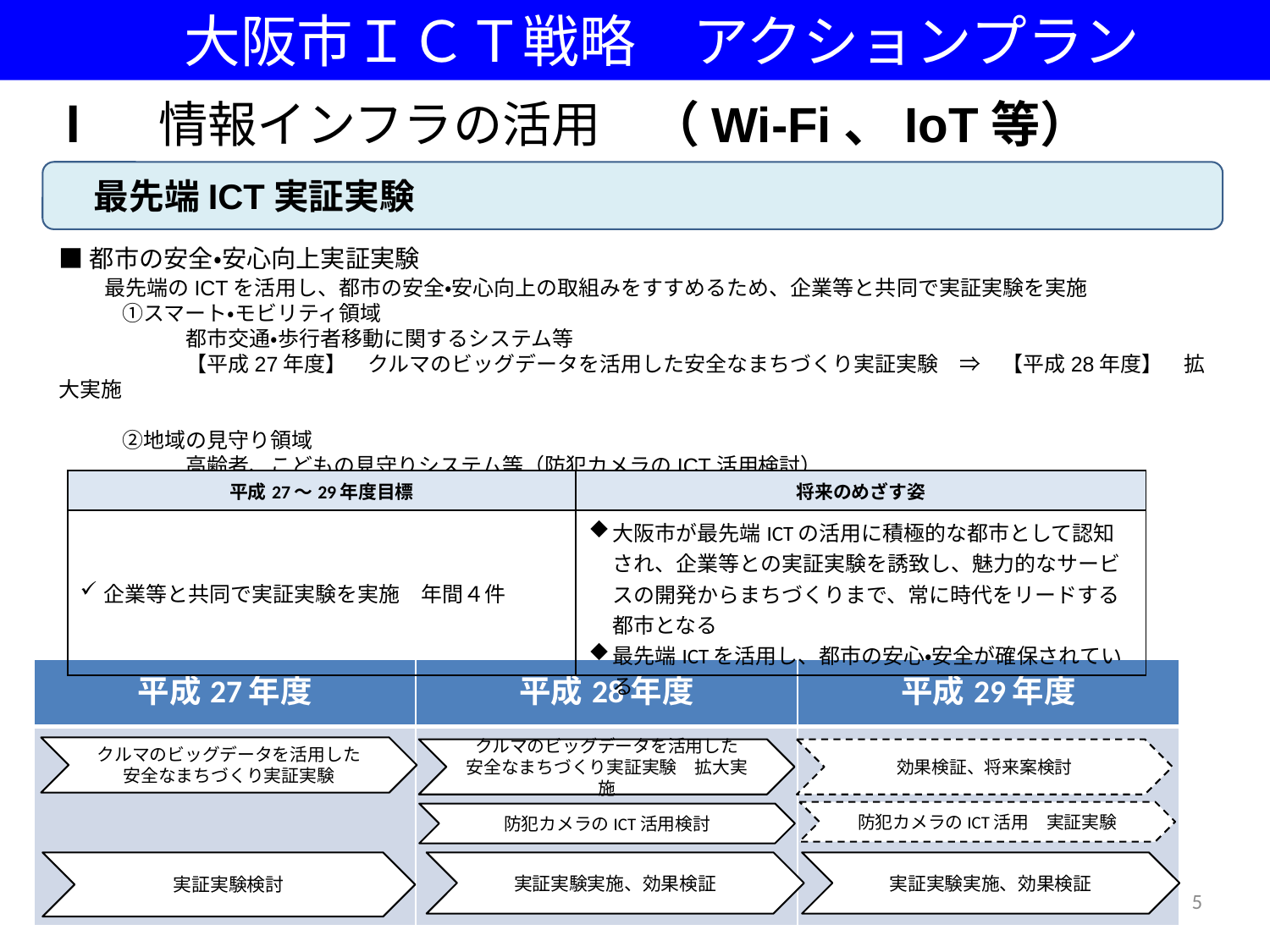

大阪市ＩＣＴ戦略　アクションプラン
Ⅰ　情報インフラの活用　（Wi-Fi、IoT等）
　最先端ICT実証実験
■都市の安全・安心向上実証実験
　　最先端のICTを活用し、都市の安全・安心向上の取組みをすすめるため、企業等と共同で実証実験を実施
　　　①スマート・モビリティ領域
　　　　　　都市交通・歩行者移動に関するシステム等
　　　　　　【平成27年度】　クルマのビッグデータを活用した安全なまちづくり実証実験　⇒　【平成28年度】　拡大実施

　　　②地域の見守り領域
　　　　　　高齢者、こどもの見守りシステム等（防犯カメラのICT活用検討）
| 平成27～29年度目標 | 将来のめざす姿 |
| --- | --- |
| 企業等と共同で実証実験を実施　年間４件 | 大阪市が最先端ICTの活用に積極的な都市として認知され、企業等との実証実験を誘致し、魅力的なサービスの開発からまちづくりまで、常に時代をリードする都市となる 最先端ICTを活用し、都市の安心・安全が確保されている |
| 平成27年度 | 平成28年度 | 平成29年度 |
| --- | --- | --- |
|  |  |  |
クルマのビッグデータを活用した
安全なまちづくり実証実験
クルマのビッグデータを活用した
安全なまちづくり実証実験　拡大実施
効果検証、将来案検討
防犯カメラのICT活用　実証実験
防犯カメラのICT活用検討
実証実験検討
実証実験実施、効果検証
実証実験実施、効果検証
5